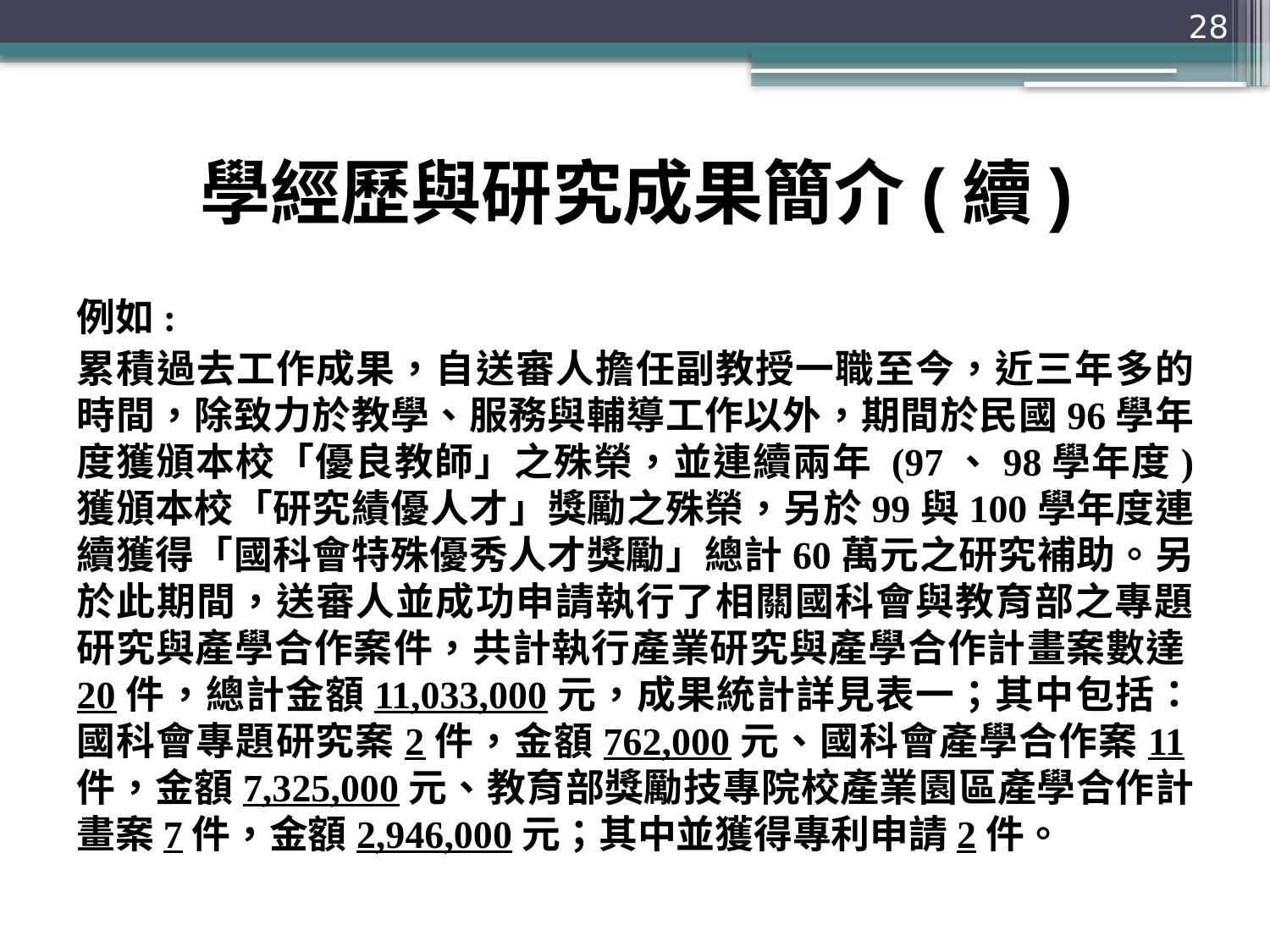

28
# 學經歷與研究成果簡介(續)
例如:
累積過去工作成果，自送審人擔任副教授一職至今，近三年多的時間，除致力於教學、服務與輔導工作以外，期間於民國96學年度獲頒本校「優良教師」之殊榮，並連續兩年 (97、98學年度) 獲頒本校「研究績優人才」獎勵之殊榮，另於99與100學年度連續獲得「國科會特殊優秀人才獎勵」總計60萬元之研究補助。另於此期間，送審人並成功申請執行了相關國科會與教育部之專題研究與產學合作案件，共計執行產業研究與產學合作計畫案數達20件，總計金額11,033,000元，成果統計詳見表一；其中包括：國科會專題研究案2件，金額762,000元、國科會產學合作案11件，金額7,325,000元、教育部獎勵技專院校產業園區產學合作計畫案7件，金額2,946,000元；其中並獲得專利申請2件。